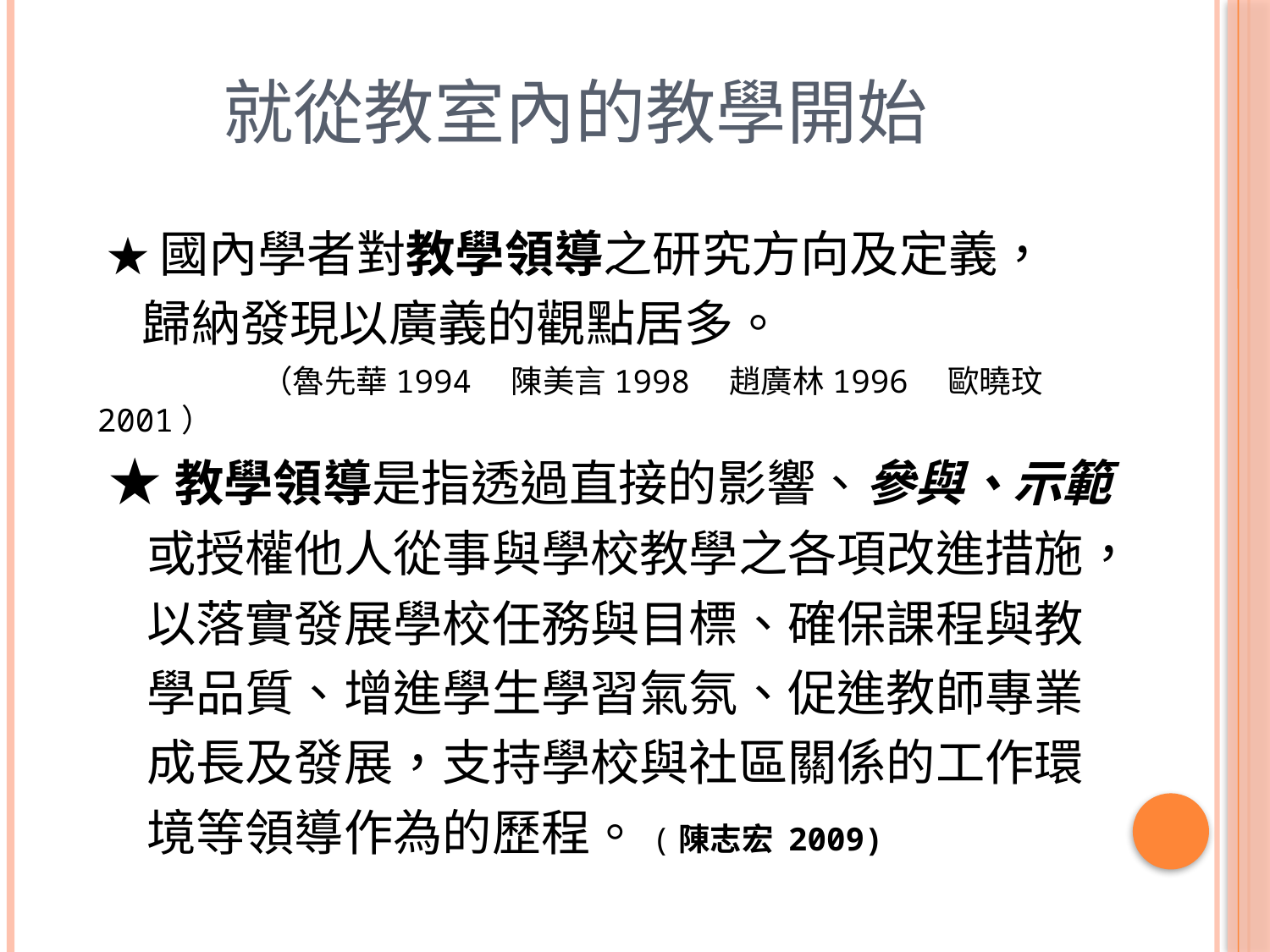

# 就從教室內的教學開始
 ★國內學者對教學領導之研究方向及定義，
   歸納發現以廣義的觀點居多。
    　　　　（魯先華1994　陳美言1998　趙廣林1996　歐曉玟2001）
 ★教學領導是指透過直接的影響、參與、示範
　或授權他人從事與學校教學之各項改進措施，
　以落實發展學校任務與目標、確保課程與教
　學品質、增進學生學習氣氛、促進教師專業
　成長及發展，支持學校與社區關係的工作環
　境等領導作為的歷程。(陳志宏 2009)